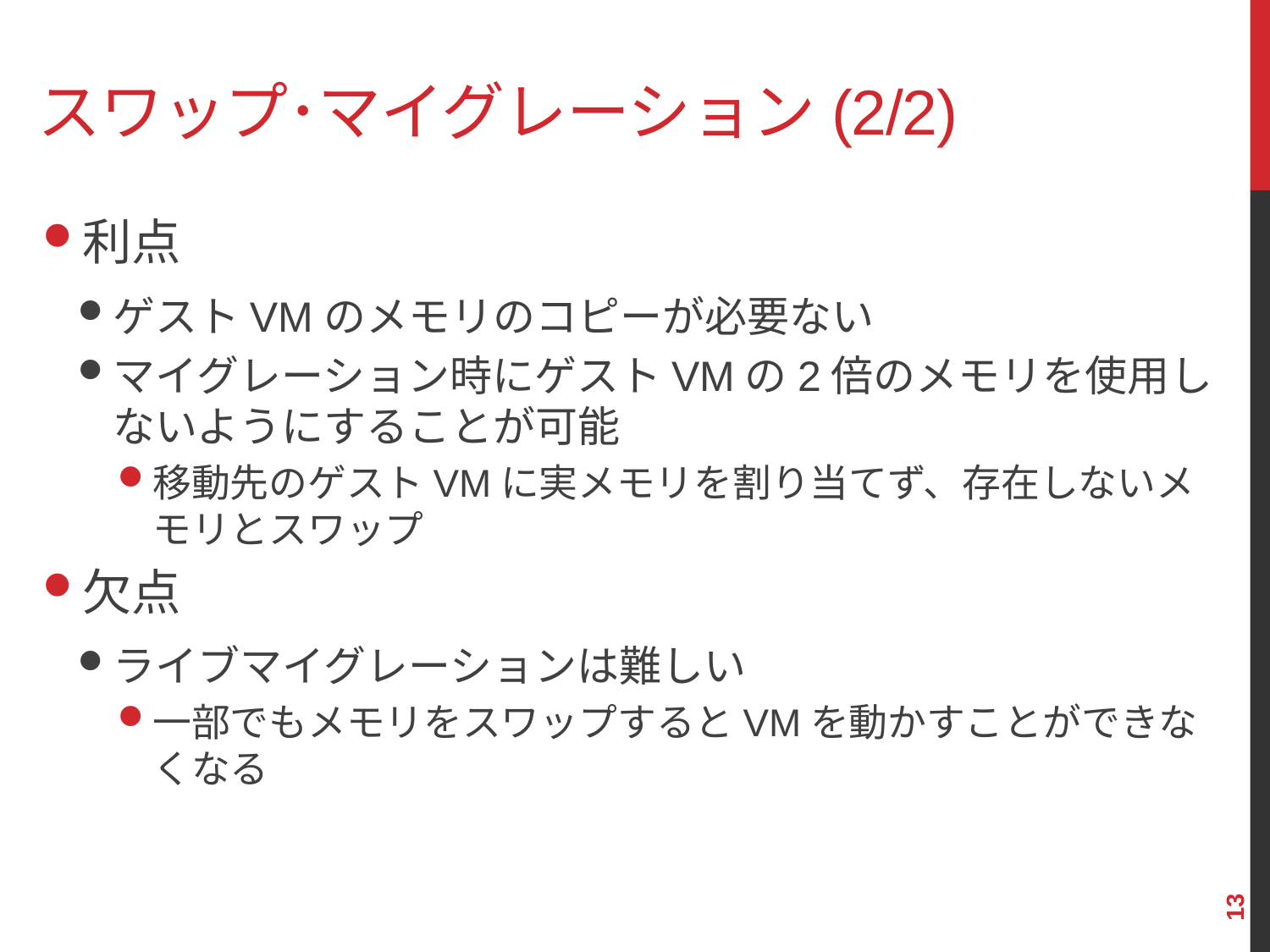

# スワップ･マイグレーション(2/2)
利点
ゲストVMのメモリのコピーが必要ない
マイグレーション時にゲストVMの2倍のメモリを使用しないようにすることが可能
移動先のゲストVMに実メモリを割り当てず、存在しないメモリとスワップ
欠点
ライブマイグレーションは難しい
一部でもメモリをスワップするとVMを動かすことができなくなる
13